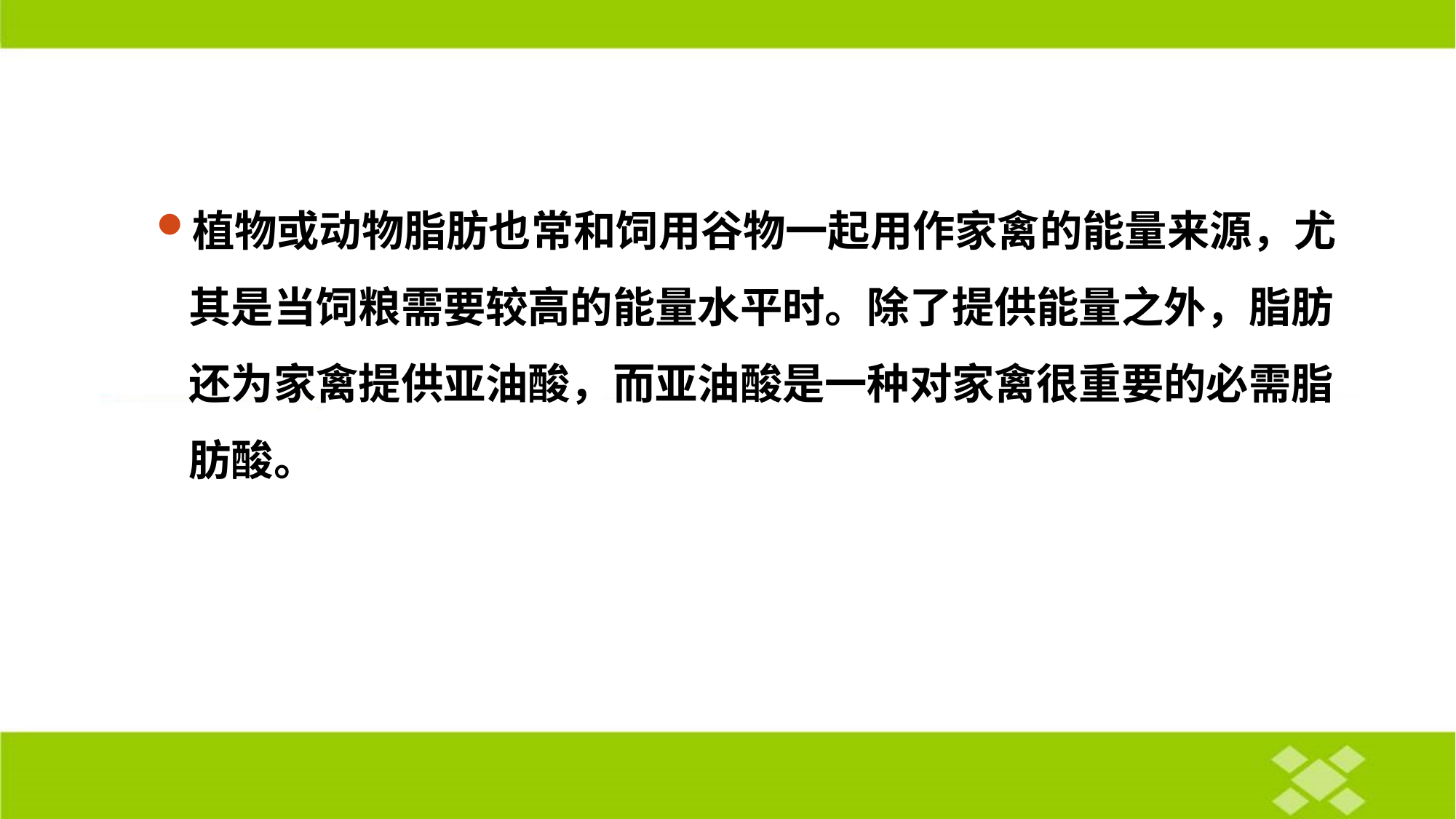

植物或动物脂肪也常和饲用谷物一起用作家禽的能量来源，尤其是当饲粮需要较高的能量水平时。除了提供能量之外，脂肪还为家禽提供亚油酸，而亚油酸是一种对家禽很重要的必需脂肪酸。